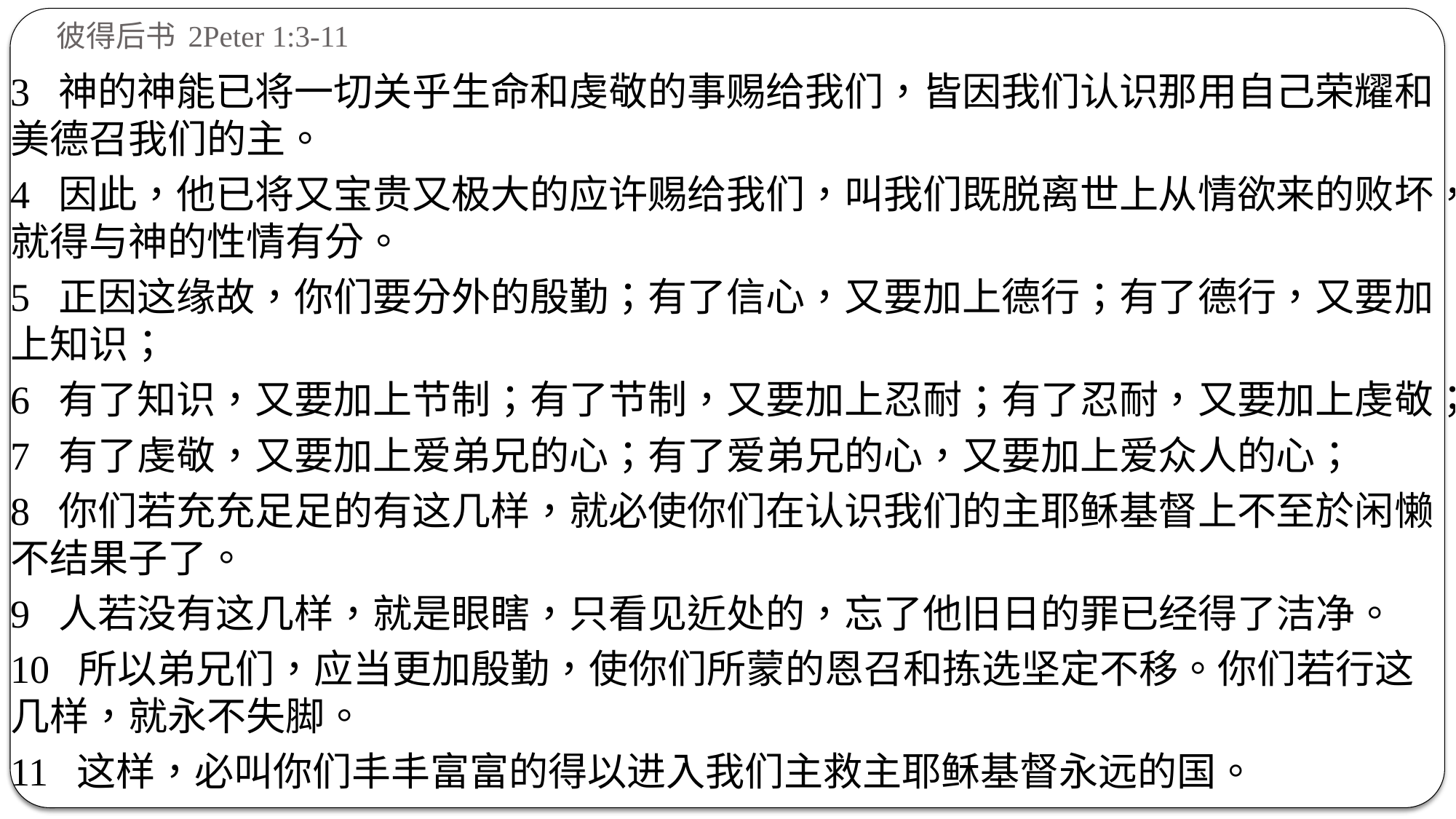

# 彼得后书 2Peter 1:3-11
3  神的神能已将一切关乎生命和虔敬的事赐给我们，皆因我们认识那用自己荣耀和美德召我们的主。
4  因此，他已将又宝贵又极大的应许赐给我们，叫我们既脱离世上从情欲来的败坏，就得与神的性情有分。
5  正因这缘故，你们要分外的殷勤；有了信心，又要加上德行；有了德行，又要加上知识；
6  有了知识，又要加上节制；有了节制，又要加上忍耐；有了忍耐，又要加上虔敬；
7  有了虔敬，又要加上爱弟兄的心；有了爱弟兄的心，又要加上爱众人的心；
8  你们若充充足足的有这几样，就必使你们在认识我们的主耶稣基督上不至於闲懒不结果子了。
9  人若没有这几样，就是眼瞎，只看见近处的，忘了他旧日的罪已经得了洁净。
10  所以弟兄们，应当更加殷勤，使你们所蒙的恩召和拣选坚定不移。你们若行这几样，就永不失脚。
11  这样，必叫你们丰丰富富的得以进入我们主救主耶稣基督永远的国。